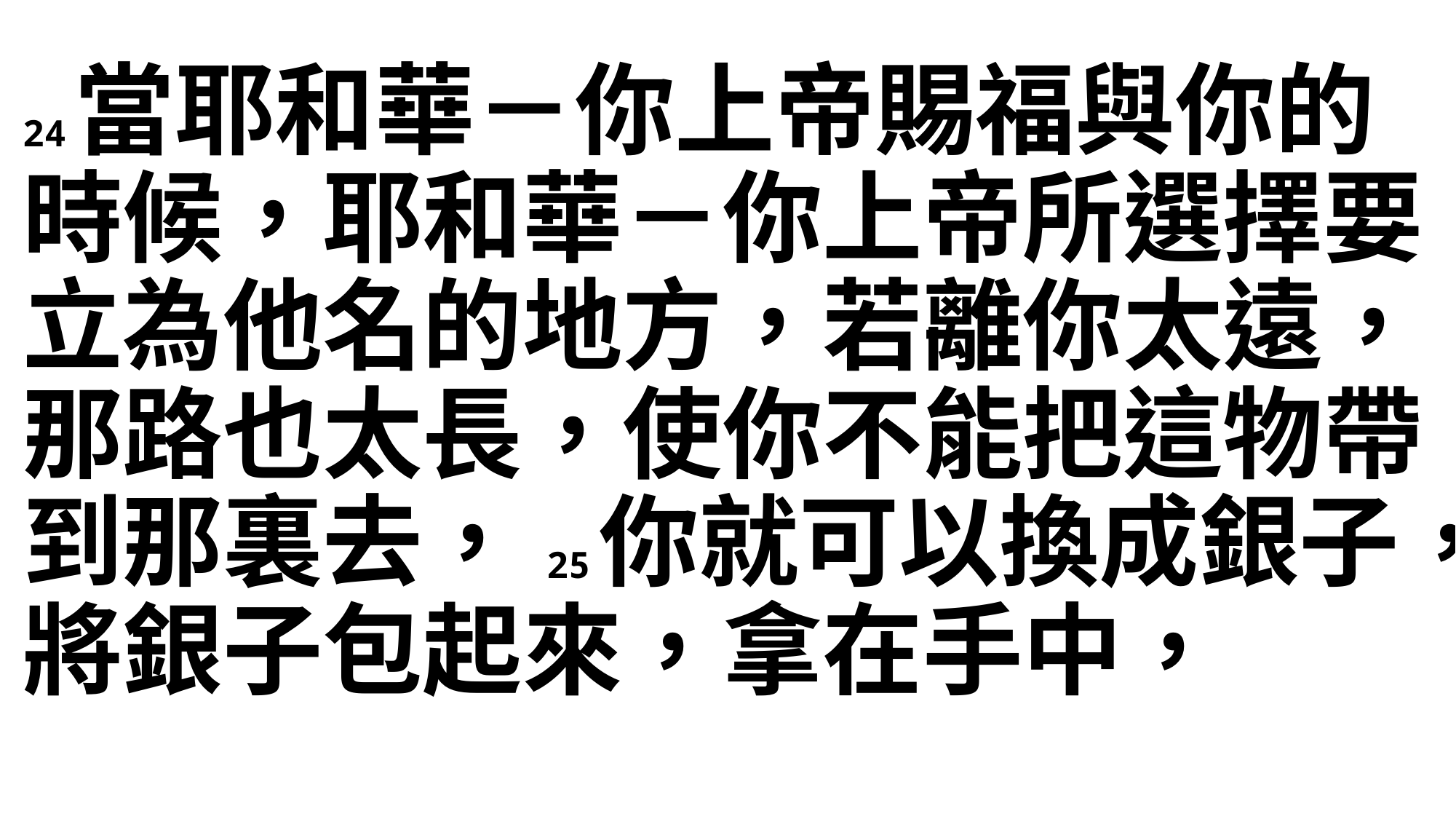

24當耶和華－你上帝賜福與你的時候，耶和華－你上帝所選擇要立為他名的地方，若離你太遠，那路也太長，使你不能把這物帶到那裏去，25你就可以換成銀子，將銀子包起來，拿在手中，